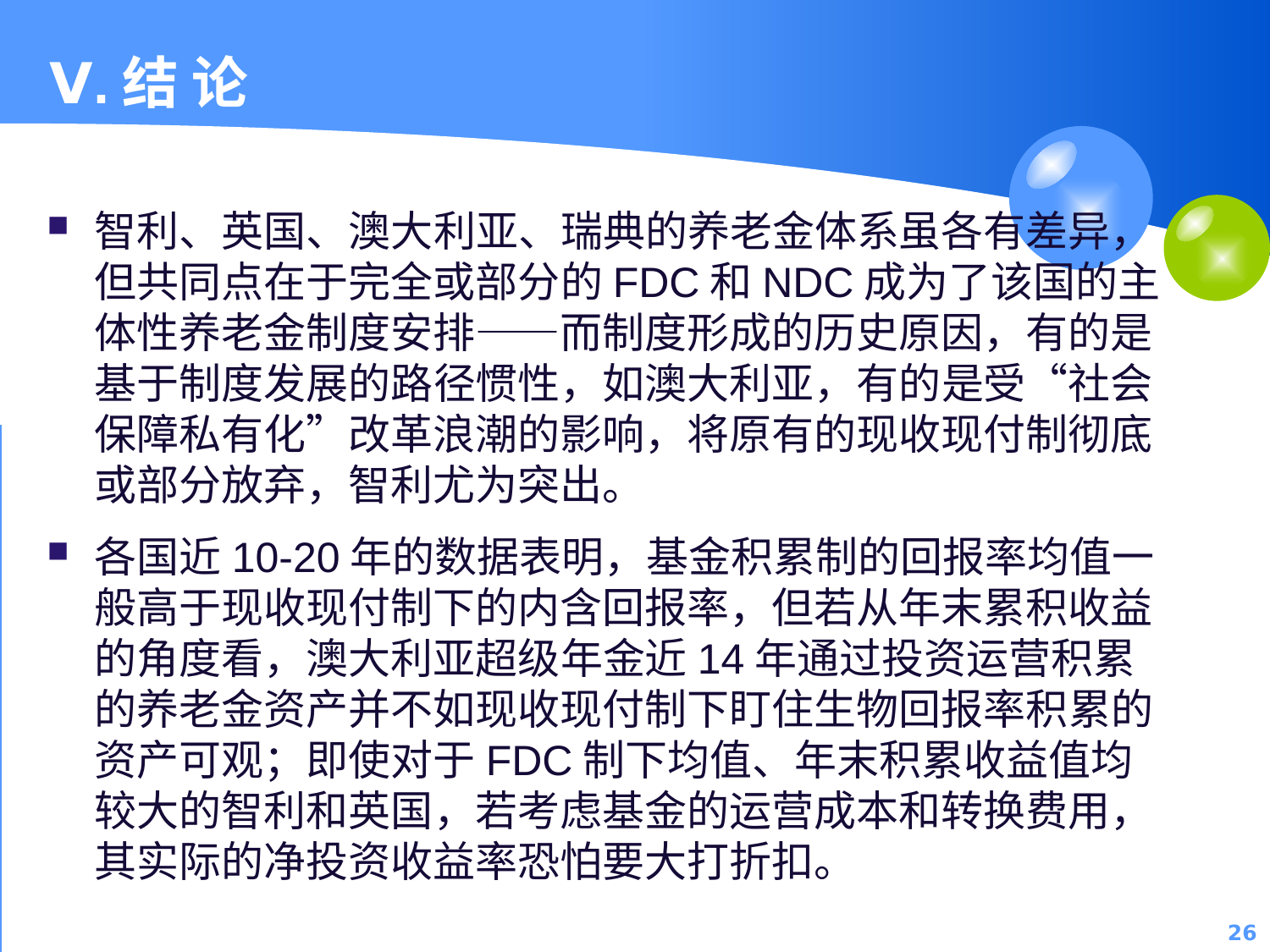

26
# Ⅴ.结 论
智利、英国、澳大利亚、瑞典的养老金体系虽各有差异，但共同点在于完全或部分的FDC和NDC成为了该国的主体性养老金制度安排——而制度形成的历史原因，有的是基于制度发展的路径惯性，如澳大利亚，有的是受“社会保障私有化”改革浪潮的影响，将原有的现收现付制彻底或部分放弃，智利尤为突出。
各国近10-20年的数据表明，基金积累制的回报率均值一般高于现收现付制下的内含回报率，但若从年末累积收益的角度看，澳大利亚超级年金近14年通过投资运营积累的养老金资产并不如现收现付制下盯住生物回报率积累的资产可观；即使对于FDC制下均值、年末积累收益值均较大的智利和英国，若考虑基金的运营成本和转换费用，其实际的净投资收益率恐怕要大打折扣。